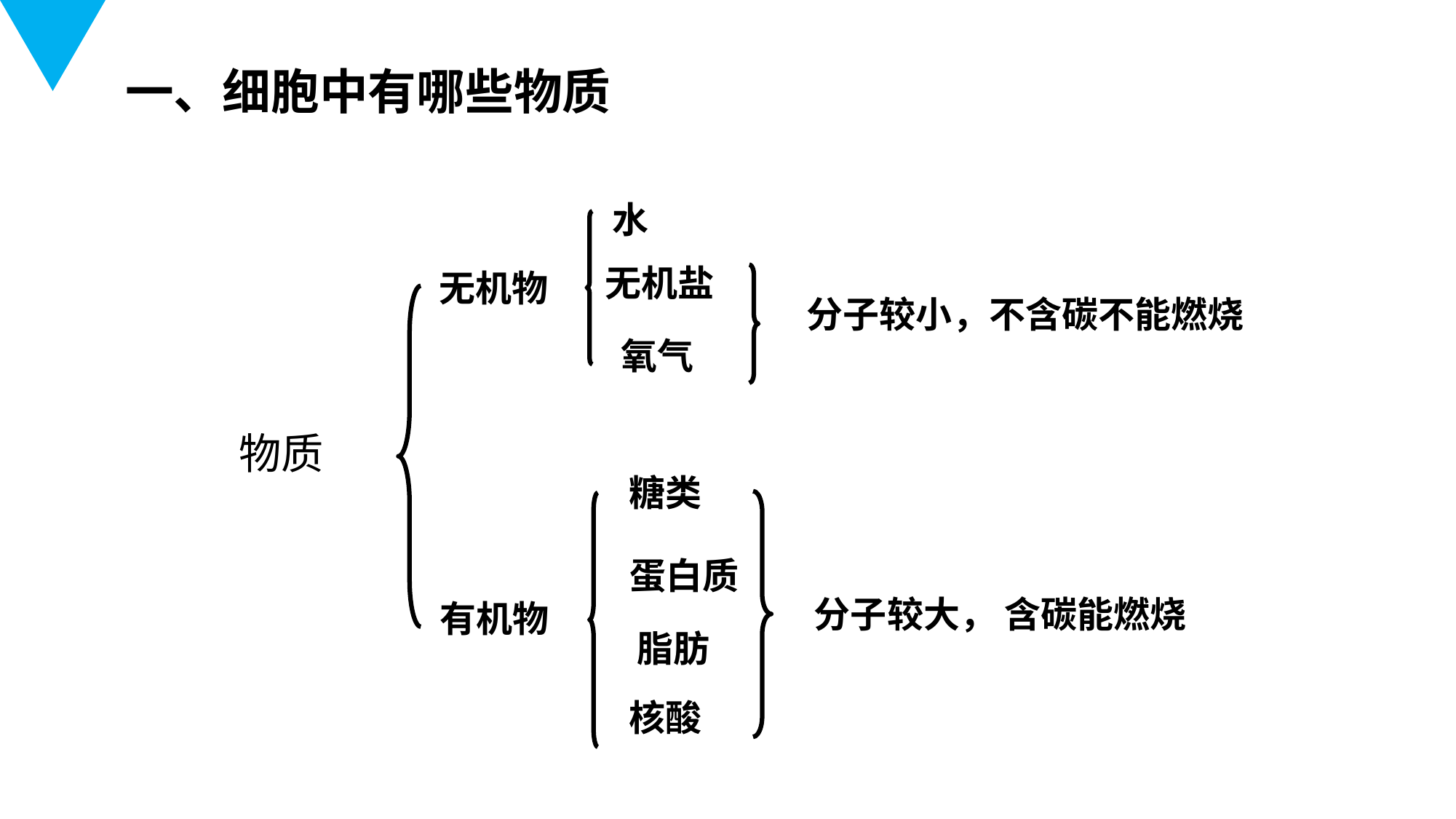

一、细胞中有哪些物质
水

无机盐
无机物

分子较小，不含碳不能燃烧
氧气
物质
糖类

蛋白质
分子较大， 含碳能燃烧
有机物
脂肪
核酸